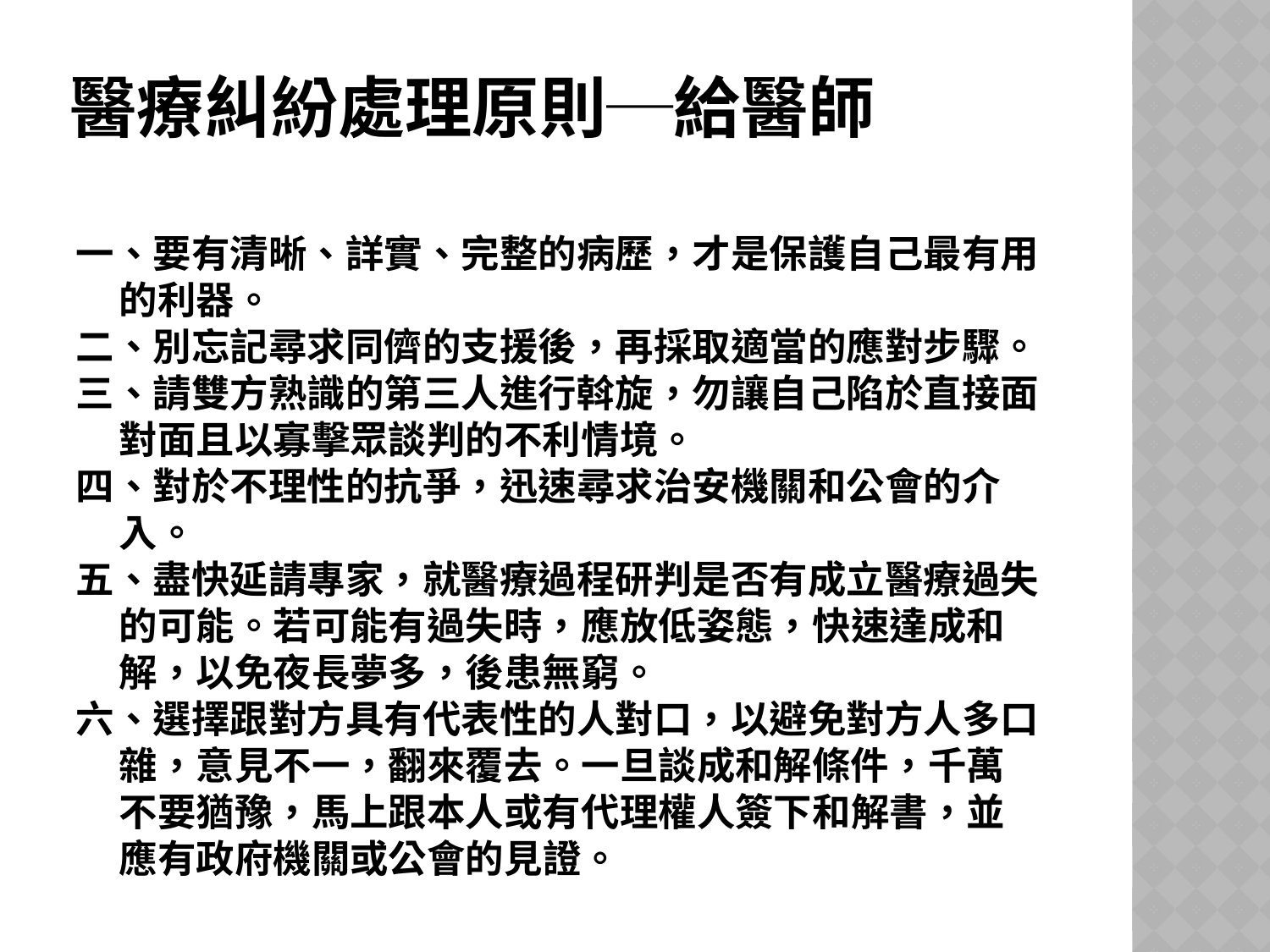

# 醫療糾紛處理原則─給醫師

一、要有清晰、詳實、完整的病歷，才是保護自己最有用
    的利器。
二、別忘記尋求同儕的支援後，再採取適當的應對步驟。
三、請雙方熟識的第三人進行斡旋，勿讓自己陷於直接面
    對面且以寡擊眾談判的不利情境。
四、對於不理性的抗爭，迅速尋求治安機關和公會的介
    入。
五、盡快延請專家，就醫療過程研判是否有成立醫療過失
    的可能。若可能有過失時，應放低姿態，快速達成和
    解，以免夜長夢多，後患無窮。
六、選擇跟對方具有代表性的人對口，以避免對方人多口
    雜，意見不一，翻來覆去。一旦談成和解條件，千萬
    不要猶豫，馬上跟本人或有代理權人簽下和解書，並
    應有政府機關或公會的見證。